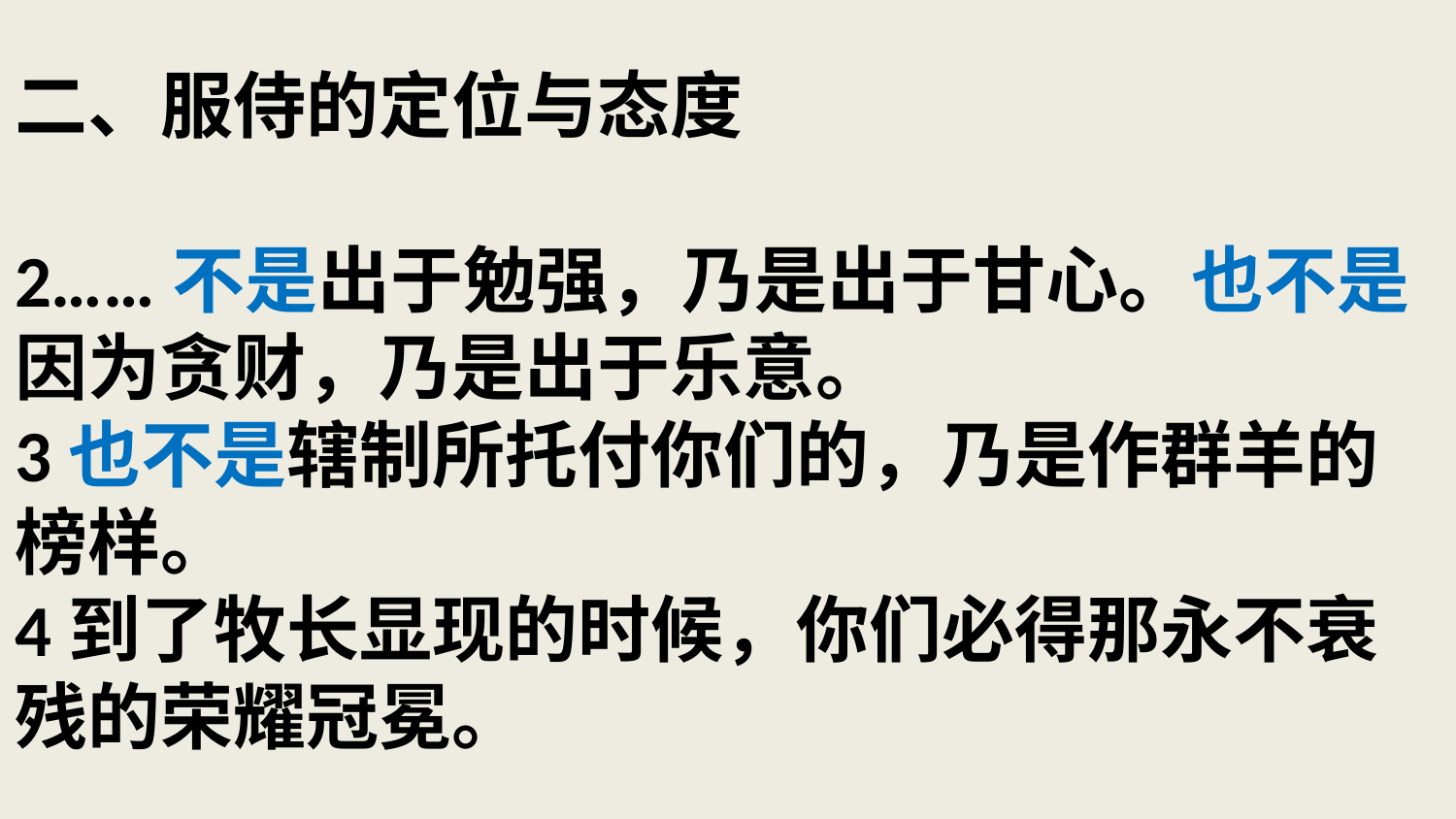

# 二、服侍的定位与态度 2……不是出于勉强，乃是出于甘心。也不是因为贪财，乃是出于乐意。 3也不是辖制所托付你们的，乃是作群羊的榜样。 4到了牧长显现的时候，你们必得那永不衰残的荣耀冠冕。